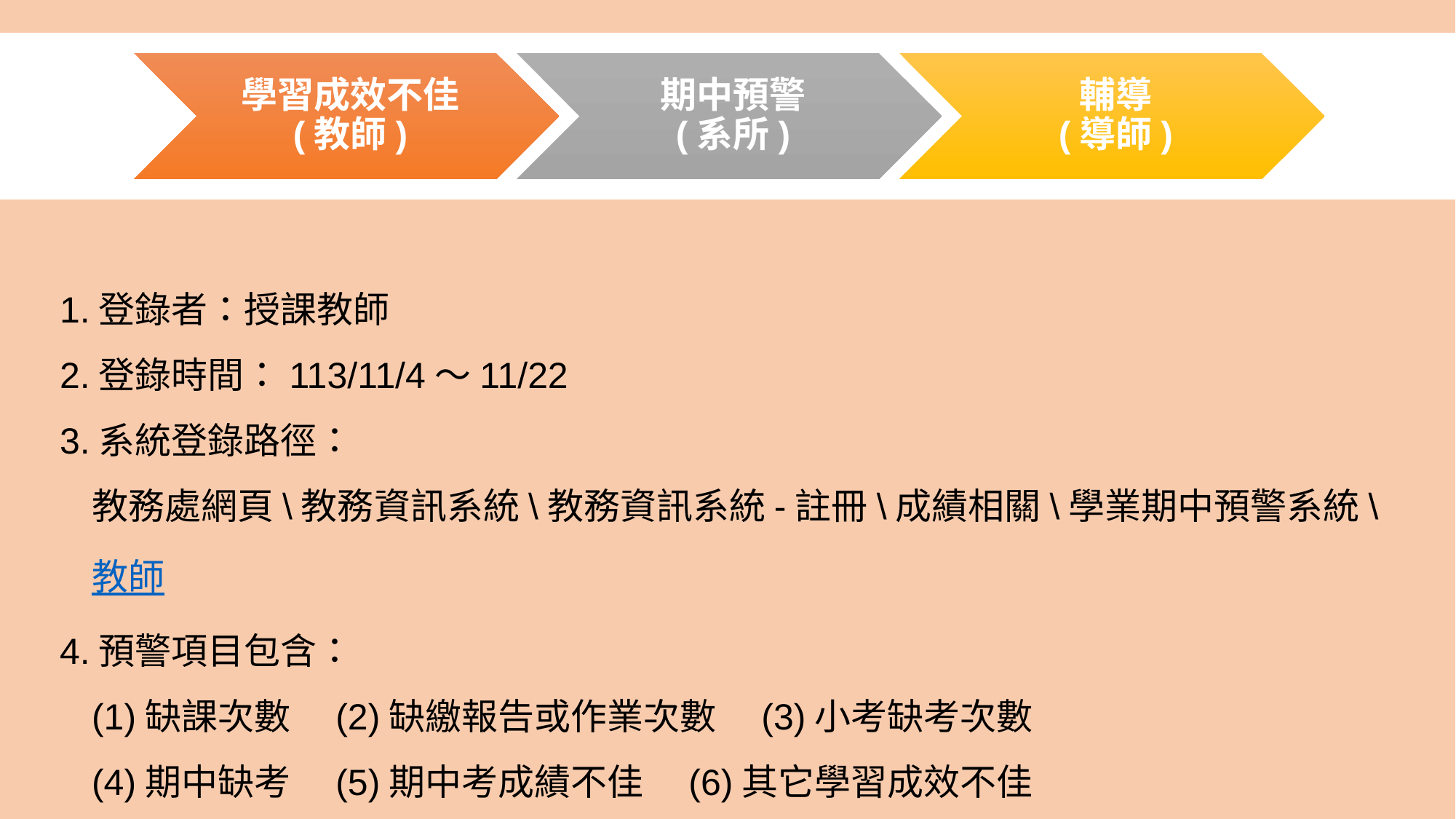

學習成效不佳
(教師)
期中預警
(系所)
輔導
(導師)
1.登錄者：授課教師
2.登錄時間：113/11/4～11/22
3.系統登錄路徑：
教務處網頁\教務資訊系統\教務資訊系統-註冊\成績相關\學業期中預警系統\教師
4.預警項目包含：
(1)缺課次數　(2)缺繳報告或作業次數　(3)小考缺考次數
(4)期中缺考　(5)期中考成績不佳　(6)其它學習成效不佳